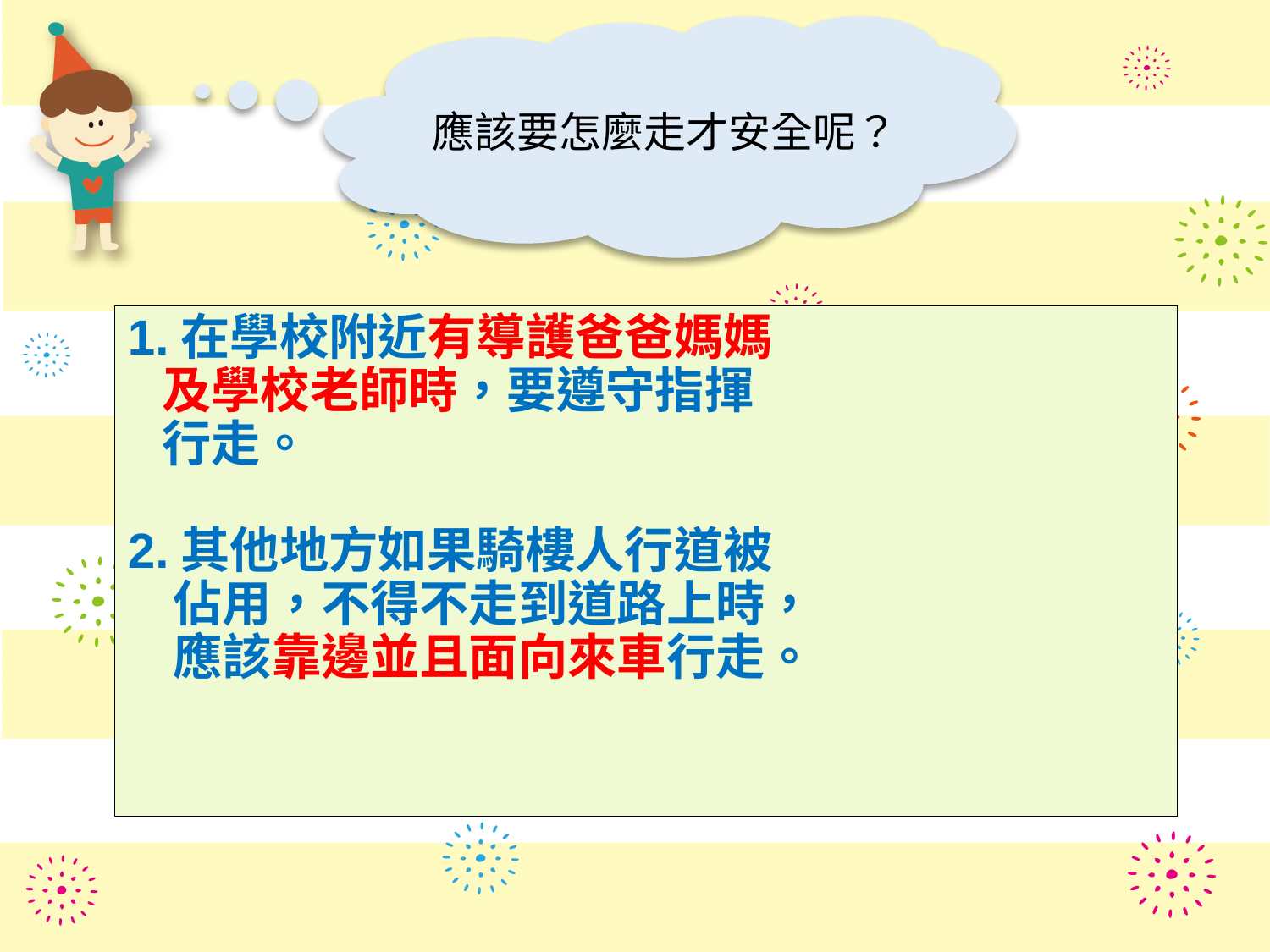

應該要怎麼走才安全呢？
1.在學校附近有導護爸爸媽媽
  及學校老師時，要遵守指揮
  行走。

2.其他地方如果騎樓人行道被
   佔用，不得不走到道路上時，
   應該靠邊並且面向來車行走。